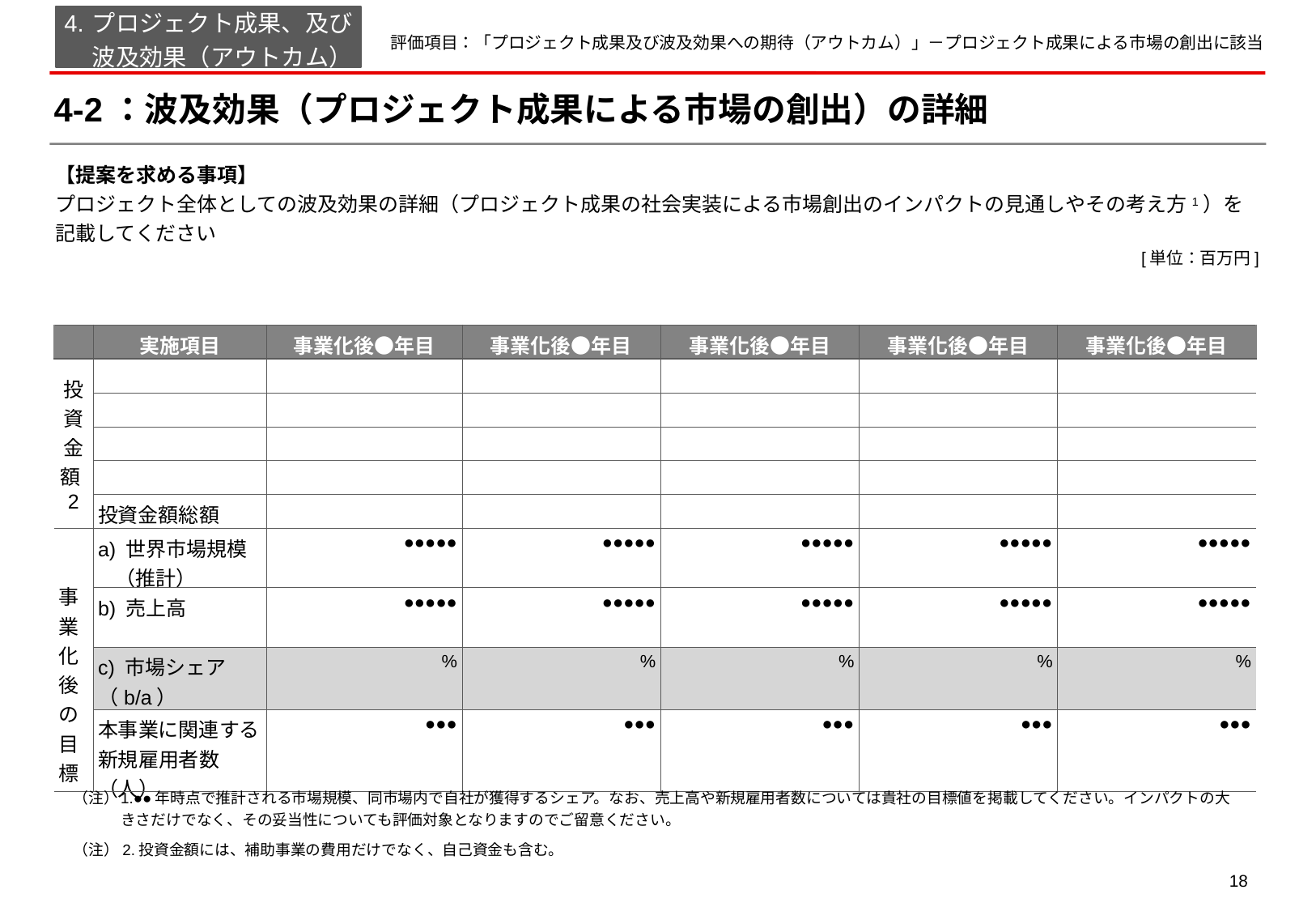

プロジェクト成果、及び
波及効果（アウトカム）
評価項目：「プロジェクト成果及び波及効果への期待（アウトカム）」－プロジェクト成果による市場の創出に該当
# 4-2：波及効果（プロジェクト成果による市場の創出）の詳細
【提案を求める事項】
プロジェクト全体としての波及効果の詳細（プロジェクト成果の社会実装による市場創出のインパクトの見通しやその考え方1）を記載してください
　[単位：百万円]

|  | 実施項目 | 事業化後●年目 | 事業化後●年目 | 事業化後●年目 | 事業化後●年目 | 事業化後●年目 |
| --- | --- | --- | --- | --- | --- | --- |
| 投資金額2 |  |  |  |  |  |  |
|  |  |  |  |  |  |  |
|  |  |  |  |  |  |  |
|  |  |  |  |  |  |  |
|  | 投資金額総額 |  |  |  |  |  |
| 事業化後の目標 | a) 世界市場規模 （推計） | ●●●●● | ●●●●● | ●●●●● | ●●●●● | ●●●●● |
| 事業化後の目標 | b) 売上高 | ●●●●● | ●●●●● | ●●●●● | ●●●●● | ●●●●● |
|  | c) 市場シェア（b/a） | % | % | % | % | % |
|  | 本事業に関連する 新規雇用者数（人） | ●●● | ●●● | ●●● | ●●● | ●●● |
（注）	1.●●年時点で推計される市場規模、同市場内で自社が獲得するシェア。なお、売上高や新規雇用者数については貴社の目標値を掲載してください。インパクトの大きさだけでなく、その妥当性についても評価対象となりますのでご留意ください。
（注）2.投資金額には、補助事業の費用だけでなく、自己資金も含む。